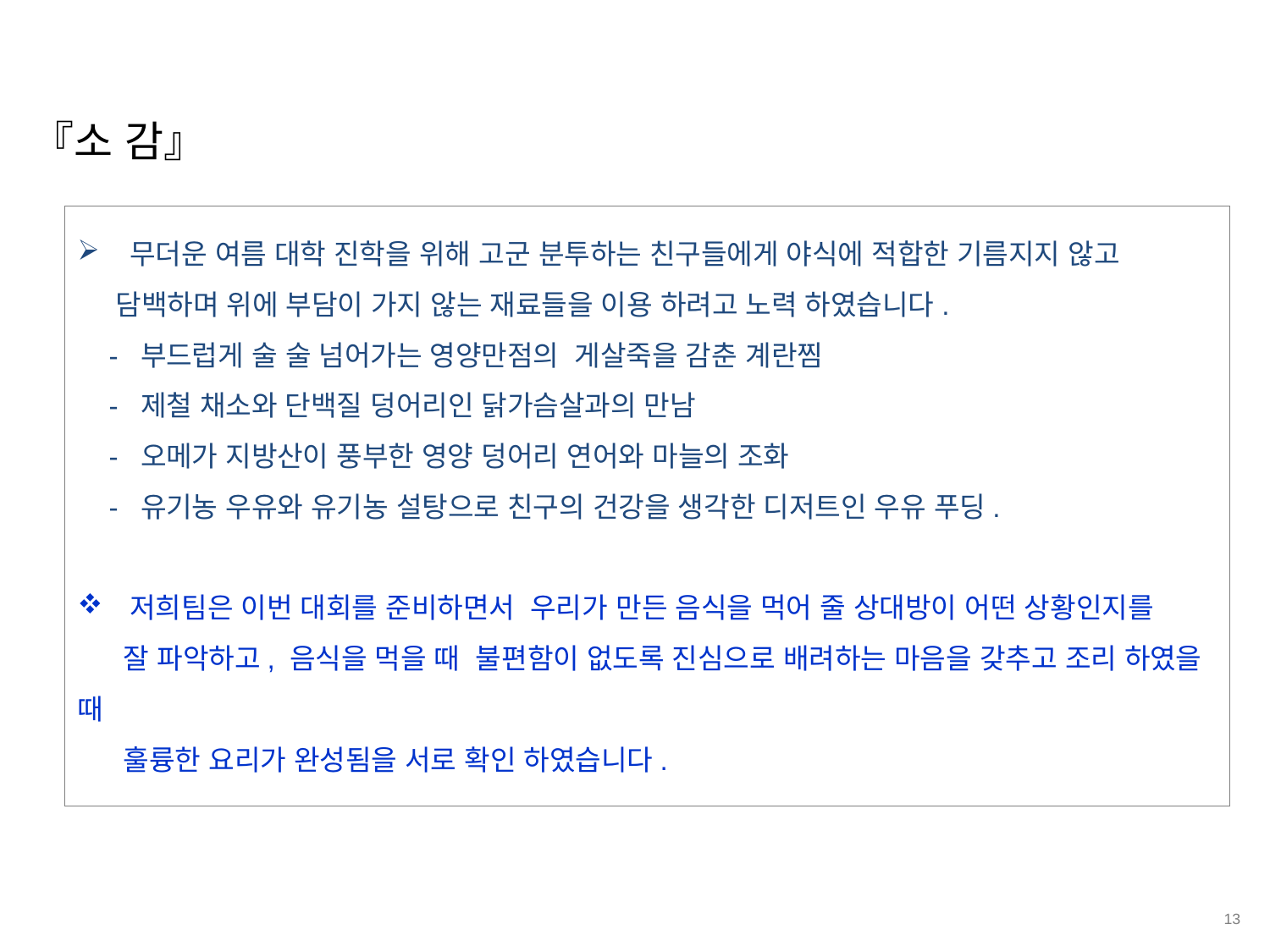

『소 감』
  무더운 여름 대학 진학을 위해 고군 분투하는 친구들에게 야식에 적합한 기름지지 않고
    담백하며 위에 부담이 가지 않는 재료들을 이용 하려고 노력 하였습니다.
    -  부드럽게 술 술 넘어가는 영양만점의  게살죽을 감춘 계란찜
    -  제철 채소와 단백질 덩어리인 닭가슴살과의 만남
    -  오메가 지방산이 풍부한 영양 덩어리 연어와 마늘의 조화
    -  유기농 우유와 유기농 설탕으로 친구의 건강을 생각한 디저트인 우유 푸딩.

  저희팀은 이번 대회를 준비하면서  우리가 만든 음식을 먹어 줄 상대방이 어떤 상황인지를
     잘 파악하고, 음식을 먹을 때  불편함이 없도록 진심으로 배려하는 마음을 갖추고 조리 하였을 때
     훌륭한 요리가 완성됨을 서로 확인 하였습니다.